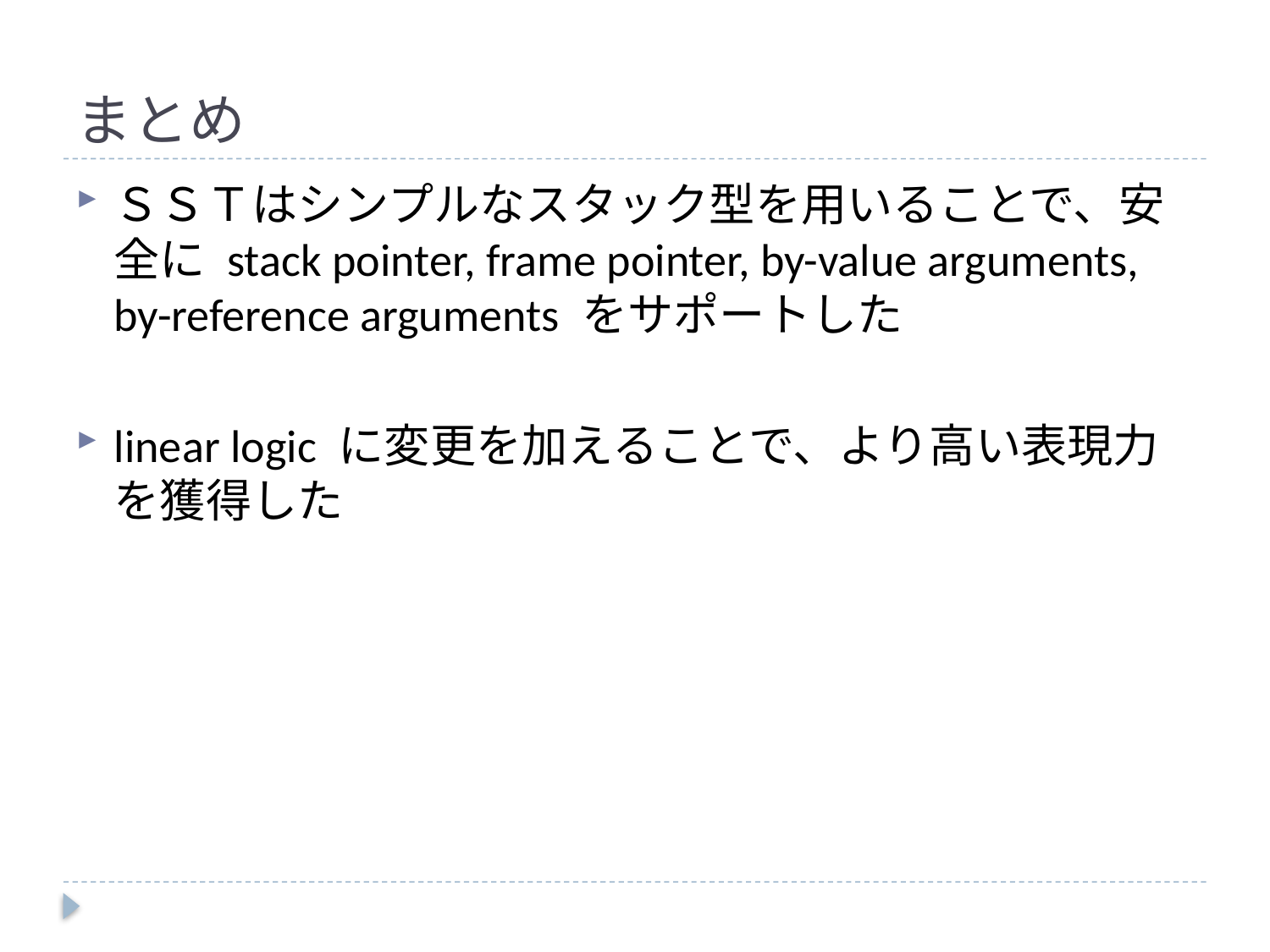

# まとめ
ＳＳＴはシンプルなスタック型を用いることで、安全に stack pointer, frame pointer, by-value arguments, by-reference arguments をサポートした

linear logic に変更を加えることで、より高い表現力を獲得した